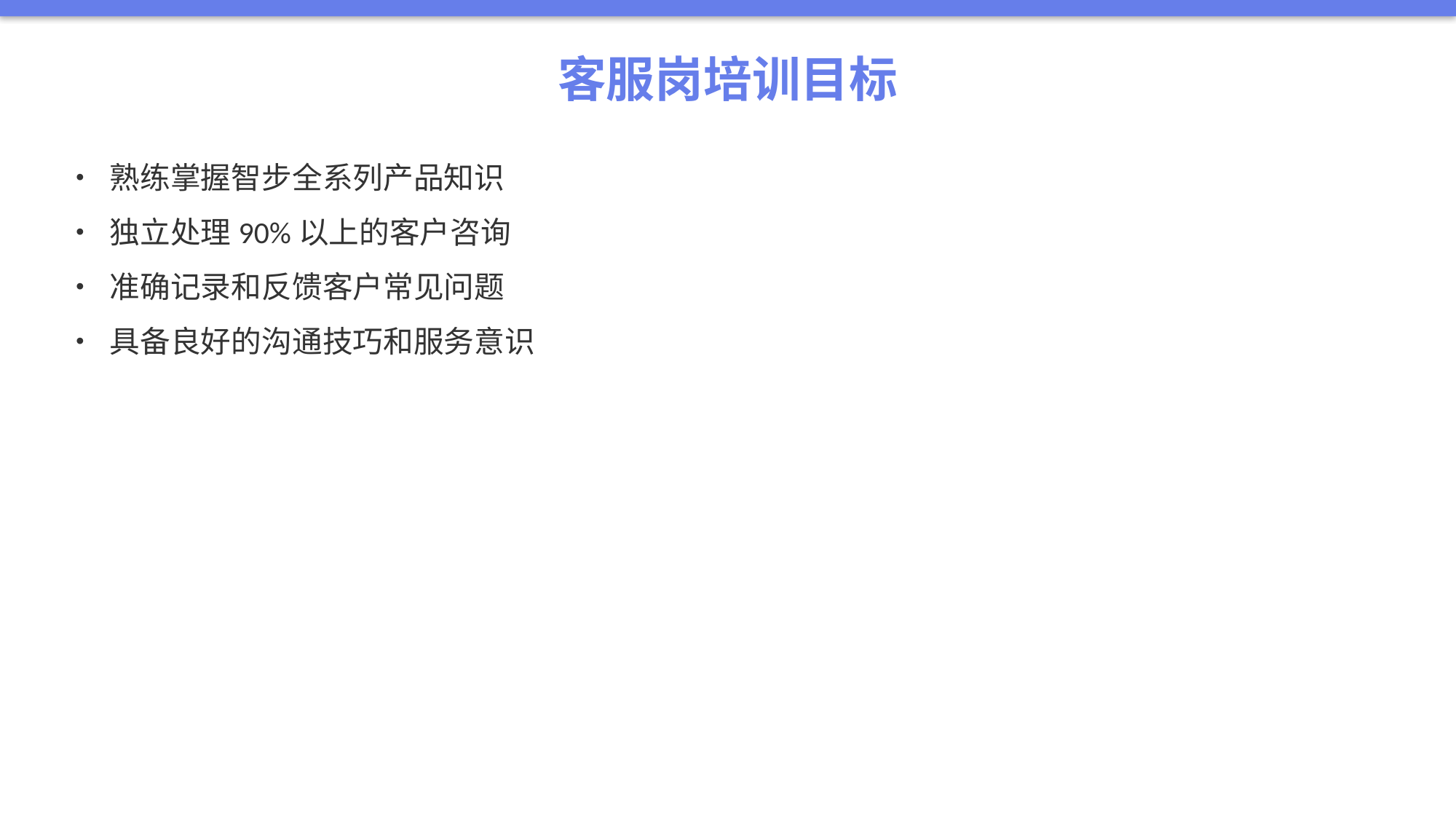

客服岗培训目标
• 熟练掌握智步全系列产品知识
• 独立处理90%以上的客户咨询
• 准确记录和反馈客户常见问题
• 具备良好的沟通技巧和服务意识